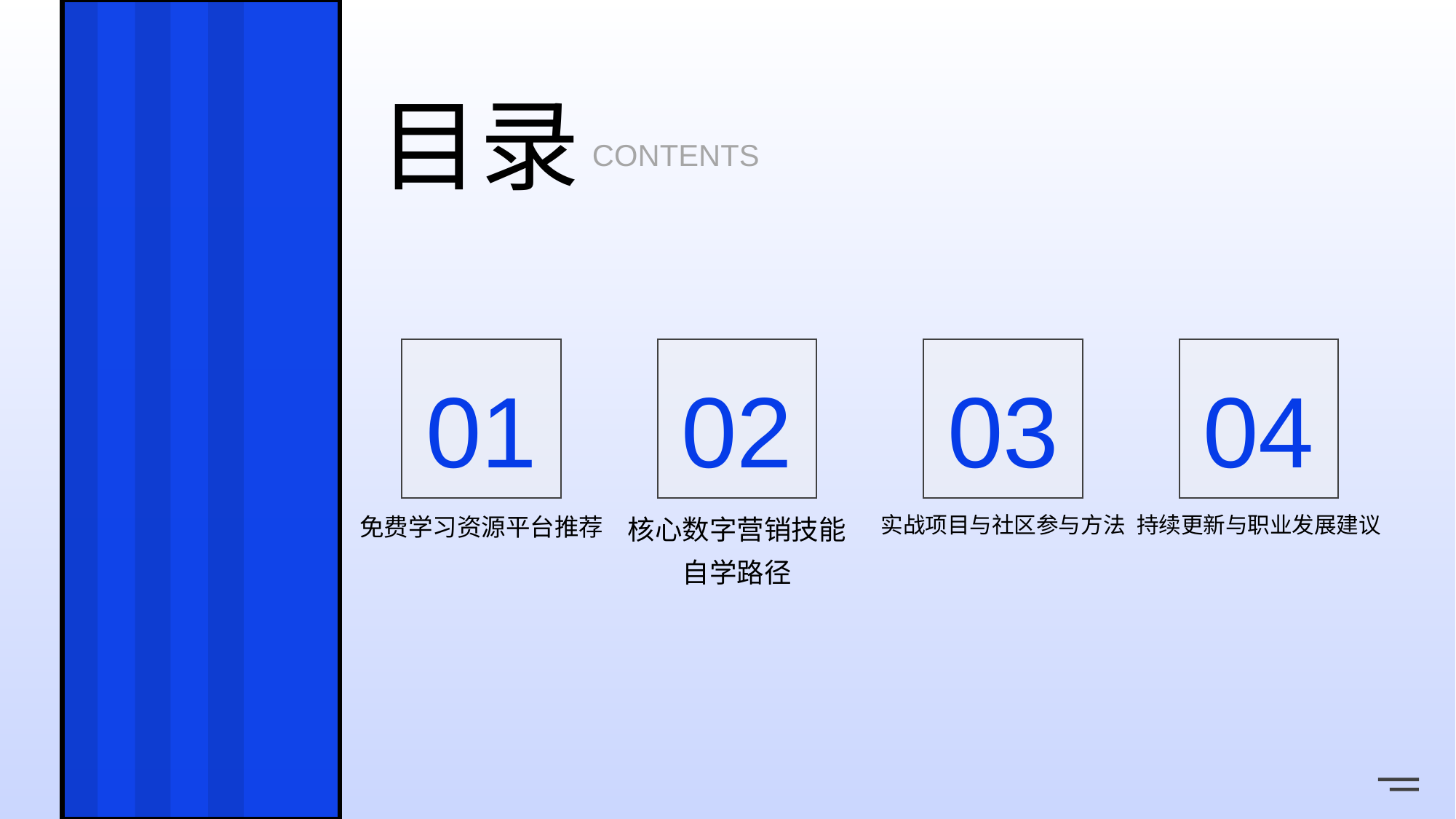

目录
CONTENTS
01
02
03
04

免费学习资源平台推荐
核心数字营销技能自学路径
实战项目与社区参与方法
持续更新与职业发展建议